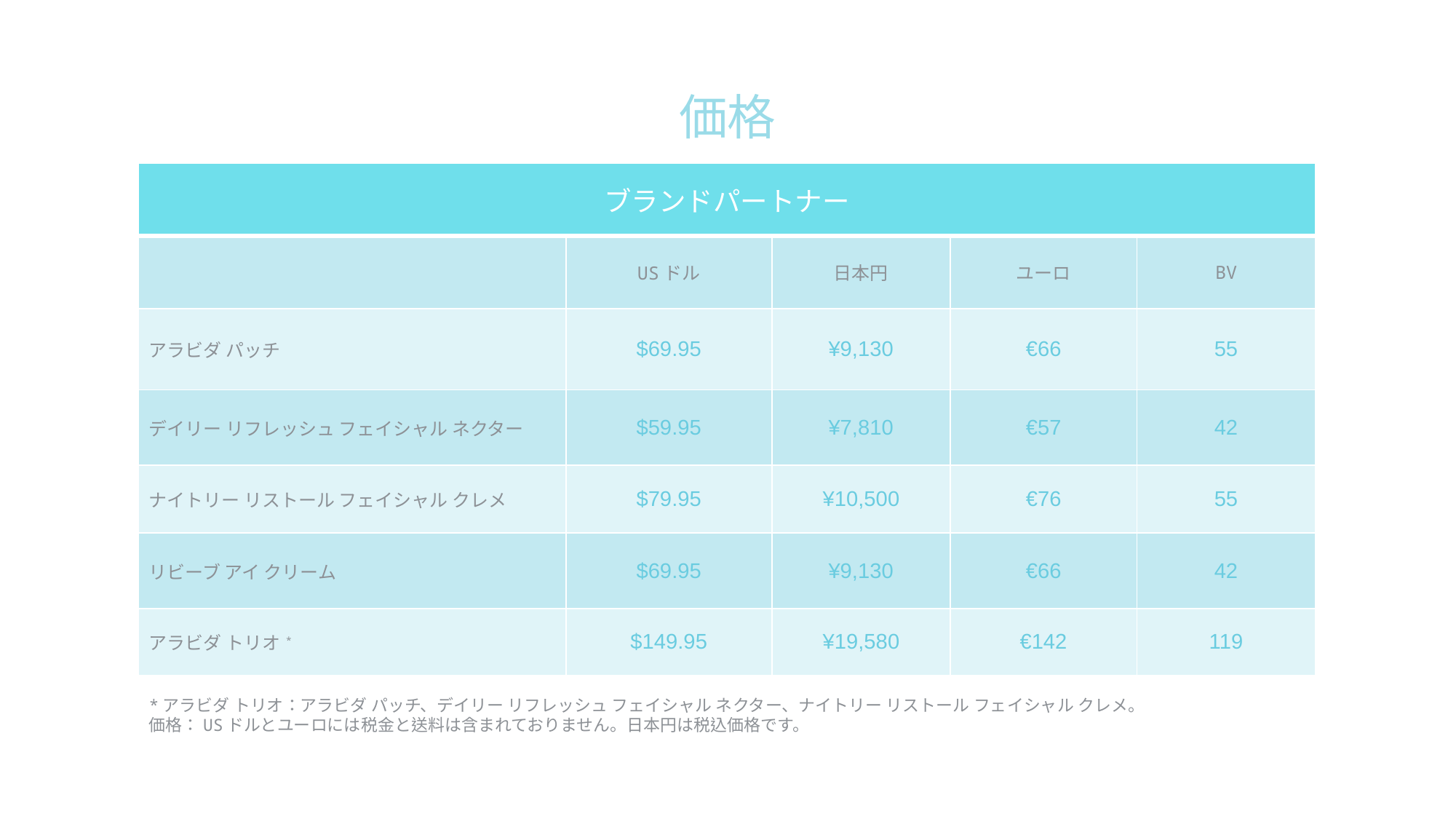

価格
| ブランドパートナー |  |  |  |  |
| --- | --- | --- | --- | --- |
|  | USドル | 日本円 | ユーロ | BV |
| アラビダ パッチ | $69.95 | ¥9,130 | €66 | 55 |
| デイリー リフレッシュ フェイシャル ネクター | $59.95 | ¥7,810 | €57 | 42 |
| ナイトリー リストール フェイシャル クレメ | $79.95 | ¥10,500 | €76 | 55 |
| リビーブ アイ クリーム | $69.95 | ¥9,130 | €66 | 42 |
| アラビダ トリオ\* | $149.95 | ¥19,580 | €142 | 119 |
*アラビダ トリオ：アラビダ パッチ、デイリー リフレッシュ フェイシャル ネクター、ナイトリー リストール フェイシャル クレメ。
価格：USドルとユーロには税金と送料は含まれておりません。日本円は税込価格です。